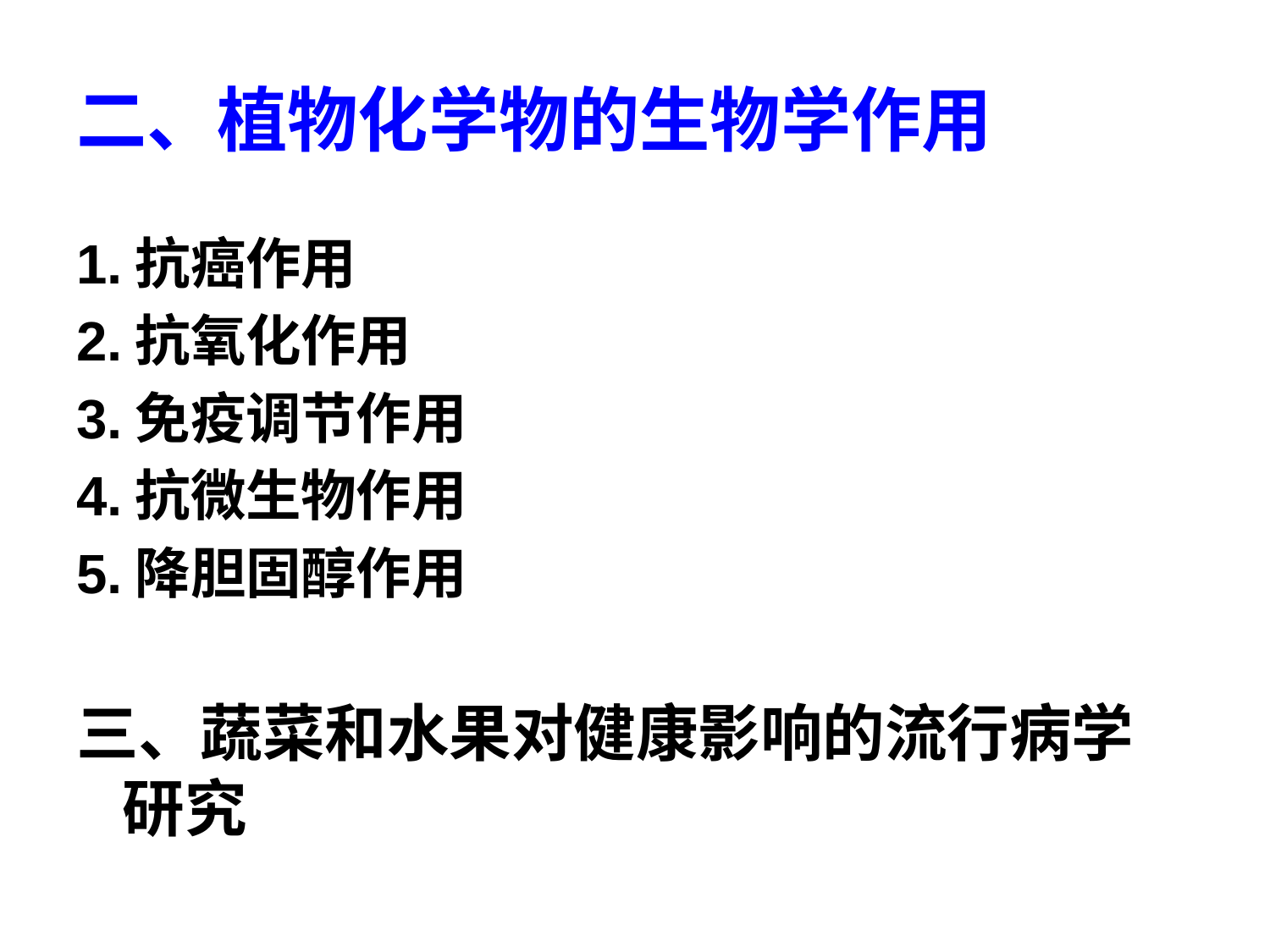

# 二、植物化学物的生物学作用
1.抗癌作用
2.抗氧化作用
3.免疫调节作用
4.抗微生物作用
5.降胆固醇作用

三、蔬菜和水果对健康影响的流行病学研究